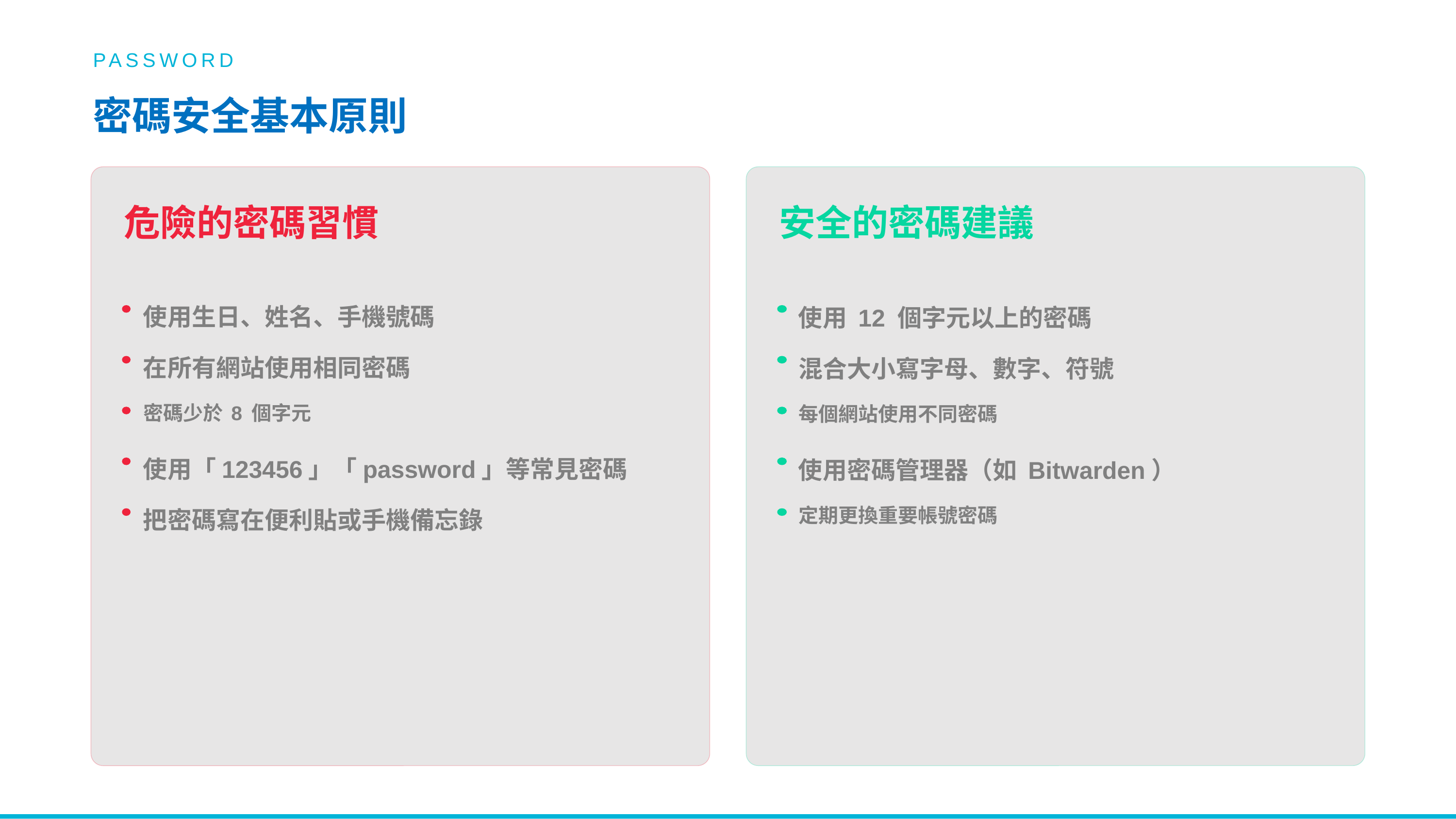

PASSWORD
密碼安全基本原則

危險的密碼習慣
安全的密碼建議
使用生日、姓名、手機號碼
使用 12 個字元以上的密碼

在所有網站使用相同密碼
混合大小寫字母、數字、符號

密碼少於 8 個字元
每個網站使用不同密碼

使用「123456」「password」等常見密碼
使用密碼管理器（如 Bitwarden）

把密碼寫在便利貼或手機備忘錄
定期更換重要帳號密碼